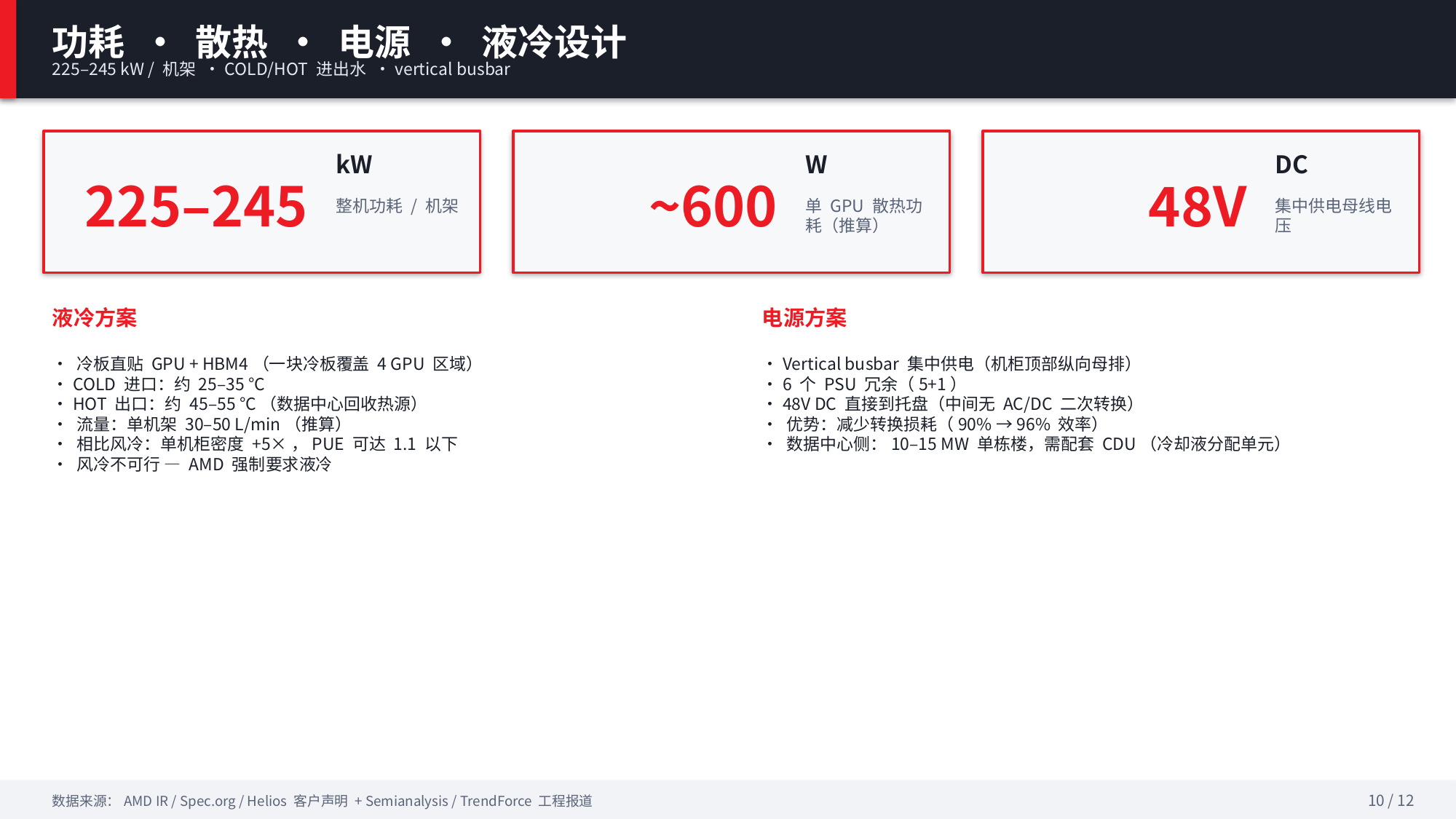

功耗 · 散热 · 电源 · 液冷设计
225–245 kW / 机架 · COLD/HOT 进出水 · vertical busbar

225–245
kW
~600
W
48V
DC
整机功耗 / 机架
单 GPU 散热功耗（推算）
集中供电母线电压
液冷方案
电源方案
• 冷板直贴 GPU + HBM4（一块冷板覆盖 4 GPU 区域）
• COLD 进口：约 25–35 °C
• HOT 出口：约 45–55 °C（数据中心回收热源）
• 流量：单机架 30–50 L/min（推算）
• 相比风冷：单机柜密度 +5×，PUE 可达 1.1 以下
• 风冷不可行 — AMD 强制要求液冷
• Vertical busbar 集中供电（机柜顶部纵向母排）
• 6 个 PSU 冗余（5+1）
• 48V DC 直接到托盘（中间无 AC/DC 二次转换）
• 优势：减少转换损耗（90% → 96% 效率）
• 数据中心侧：10–15 MW 单栋楼，需配套 CDU（冷却液分配单元）

数据来源：AMD IR / Spec.org / Helios 客户声明 + Semianalysis / TrendForce 工程报道
10 / 12